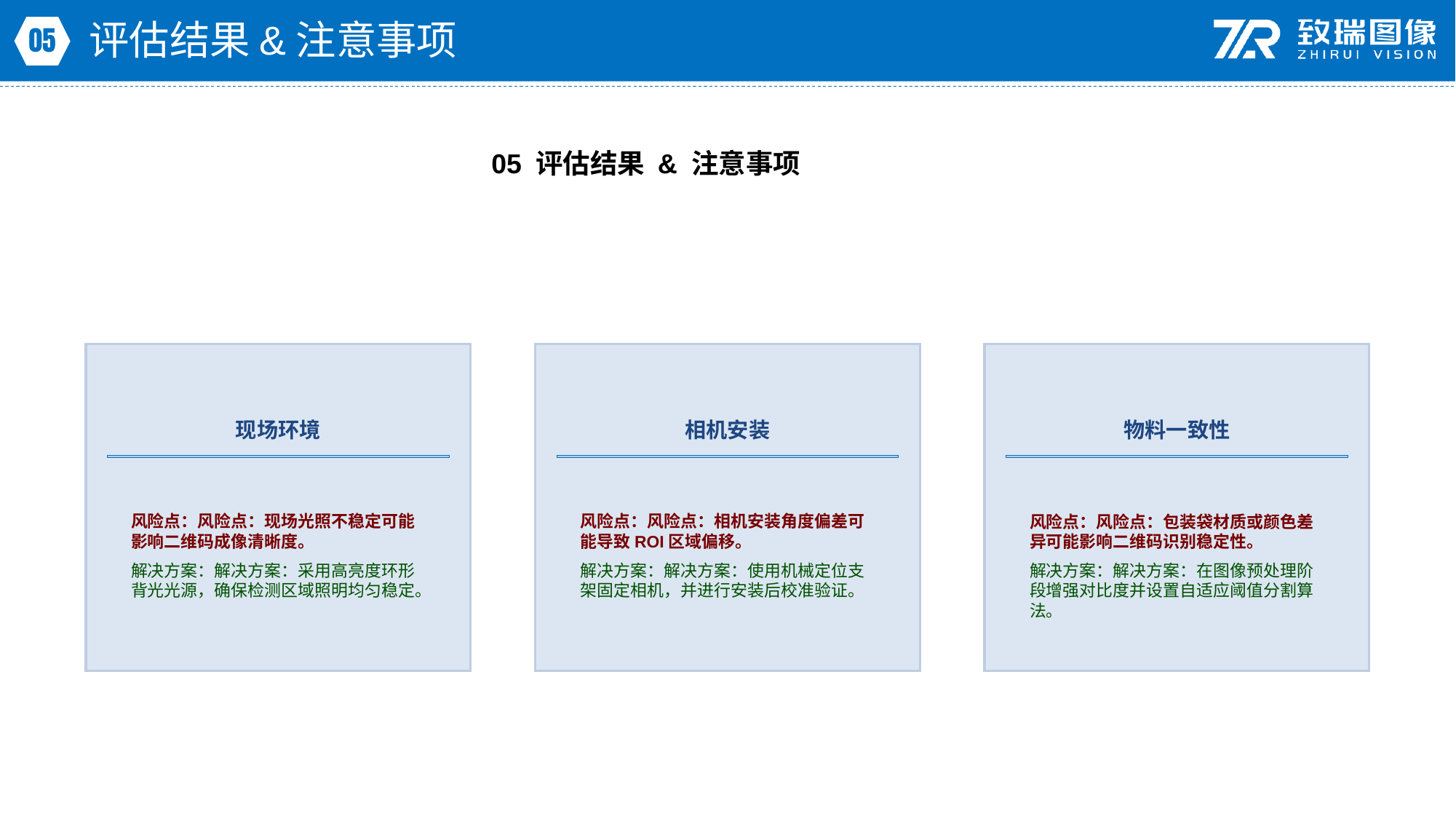

评估结果&注意事项
05

05 评估结果 & 注意事项

现场环境

相机安装

物料一致性

风险点：风险点：现场光照不稳定可能影响二维码成像清晰度。
解决方案：解决方案：采用高亮度环形背光光源，确保检测区域照明均匀稳定。

风险点：风险点：相机安装角度偏差可能导致ROI区域偏移。
解决方案：解决方案：使用机械定位支架固定相机，并进行安装后校准验证。

风险点：风险点：包装袋材质或颜色差异可能影响二维码识别稳定性。
解决方案：解决方案：在图像预处理阶段增强对比度并设置自适应阈值分割算法。